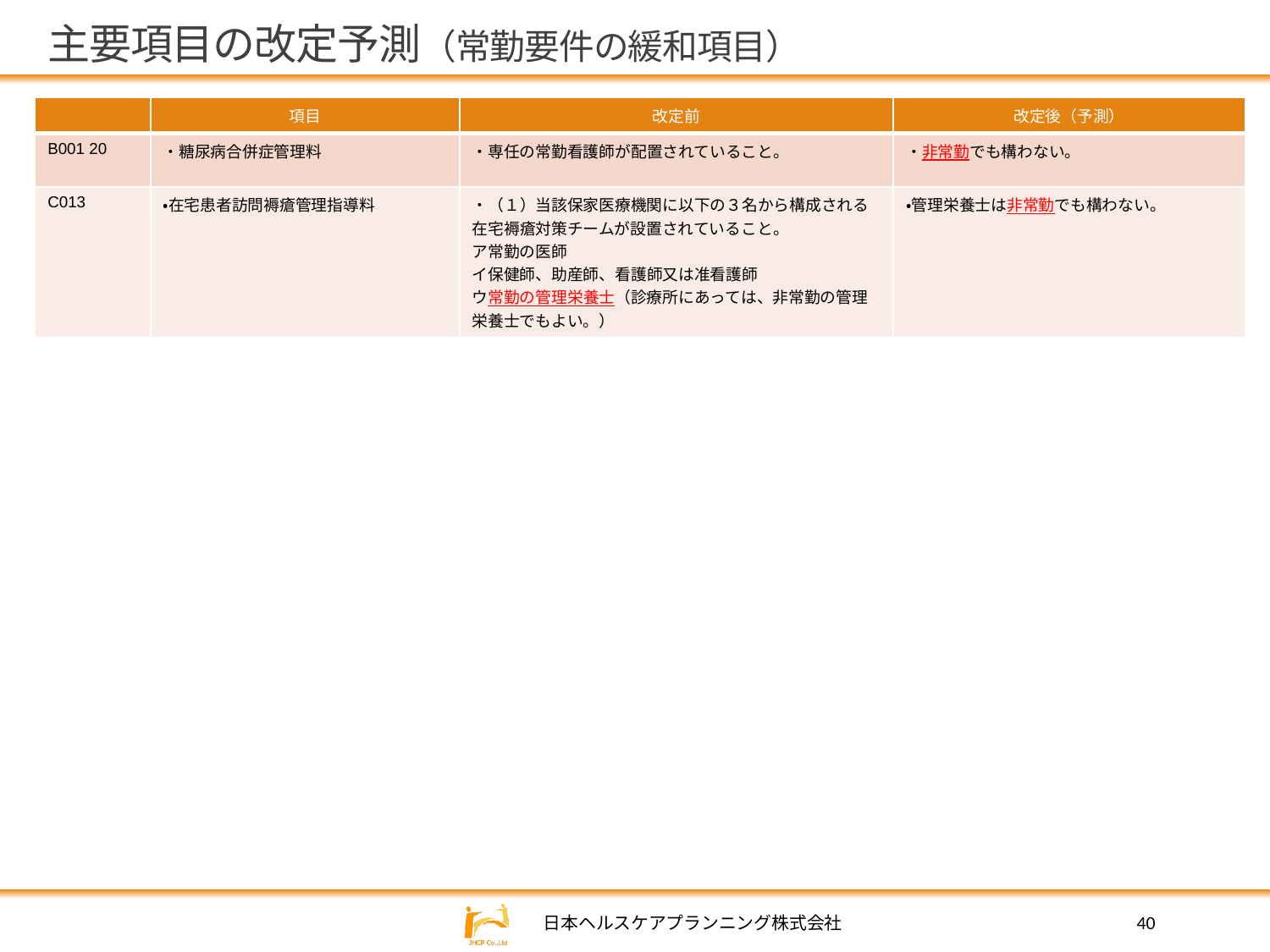

# 主要項目の改定予測（常勤要件の緩和項目）
|  | 項目 | 改定前 | 改定後（予測） |
| --- | --- | --- | --- |
| B001 20 | ・糖尿病合併症管理料 | ・専任の常勤看護師が配置されていること。 | ・非常勤でも構わない。 |
| C013 | ・在宅患者訪問褥瘡管理指導料 | ・（１）当該保家医療機関に以下の３名から構成される在宅褥瘡対策チームが設置されていること。 ア常勤の医師 イ保健師、助産師、看護師又は准看護師 ウ常勤の管理栄養士（診療所にあっては、非常勤の管理栄養士でもよい。） | ・管理栄養士は非常勤でも構わない。 |
40